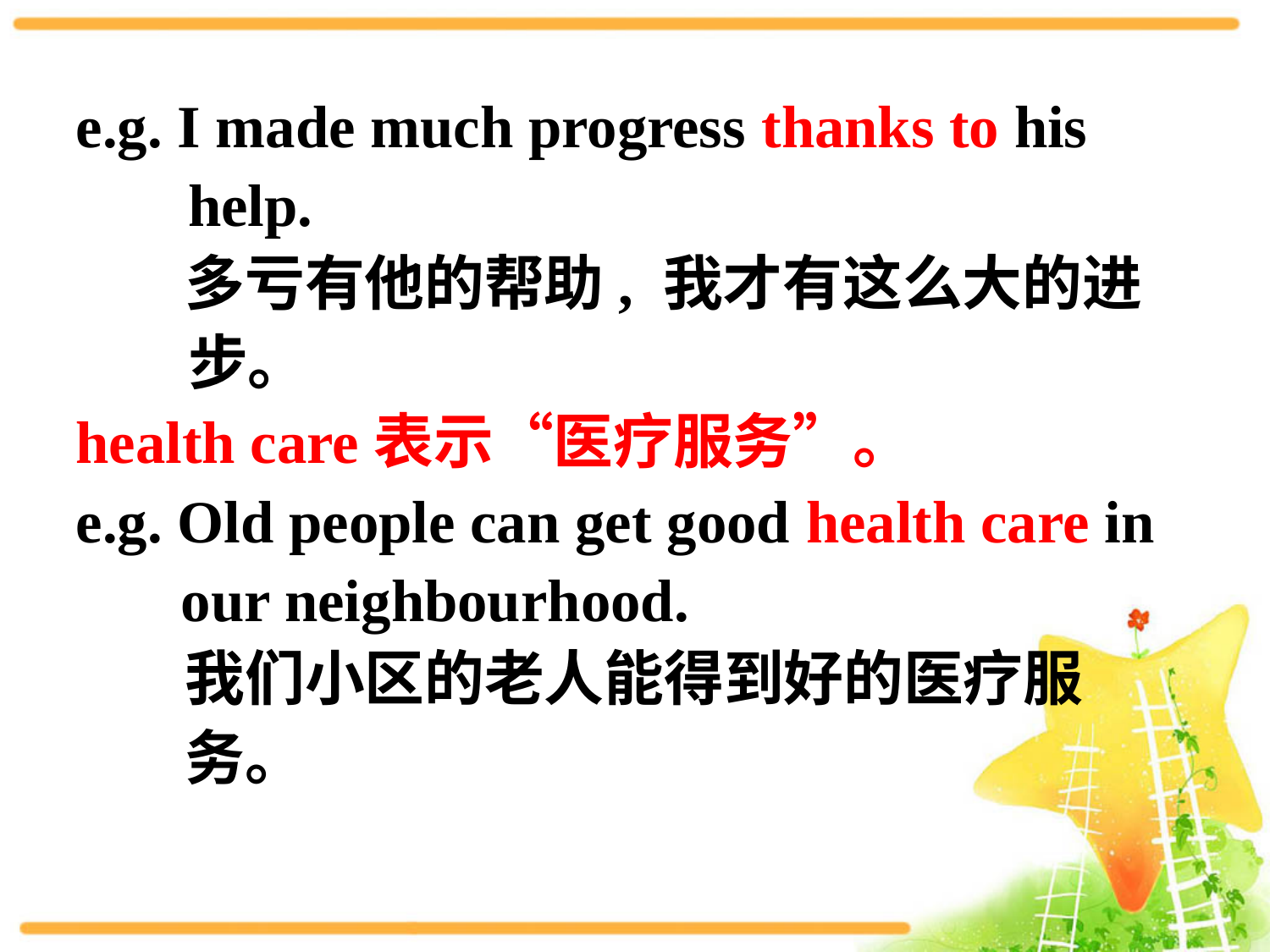

e.g. I made much progress thanks to his      help.
       多亏有他的帮助, 我才有这么大的进     步。
health care表示“医疗服务”。
e.g. Old people can get good health care in
       our neighbourhood.
       我们小区的老人能得到好的医疗服
       务。